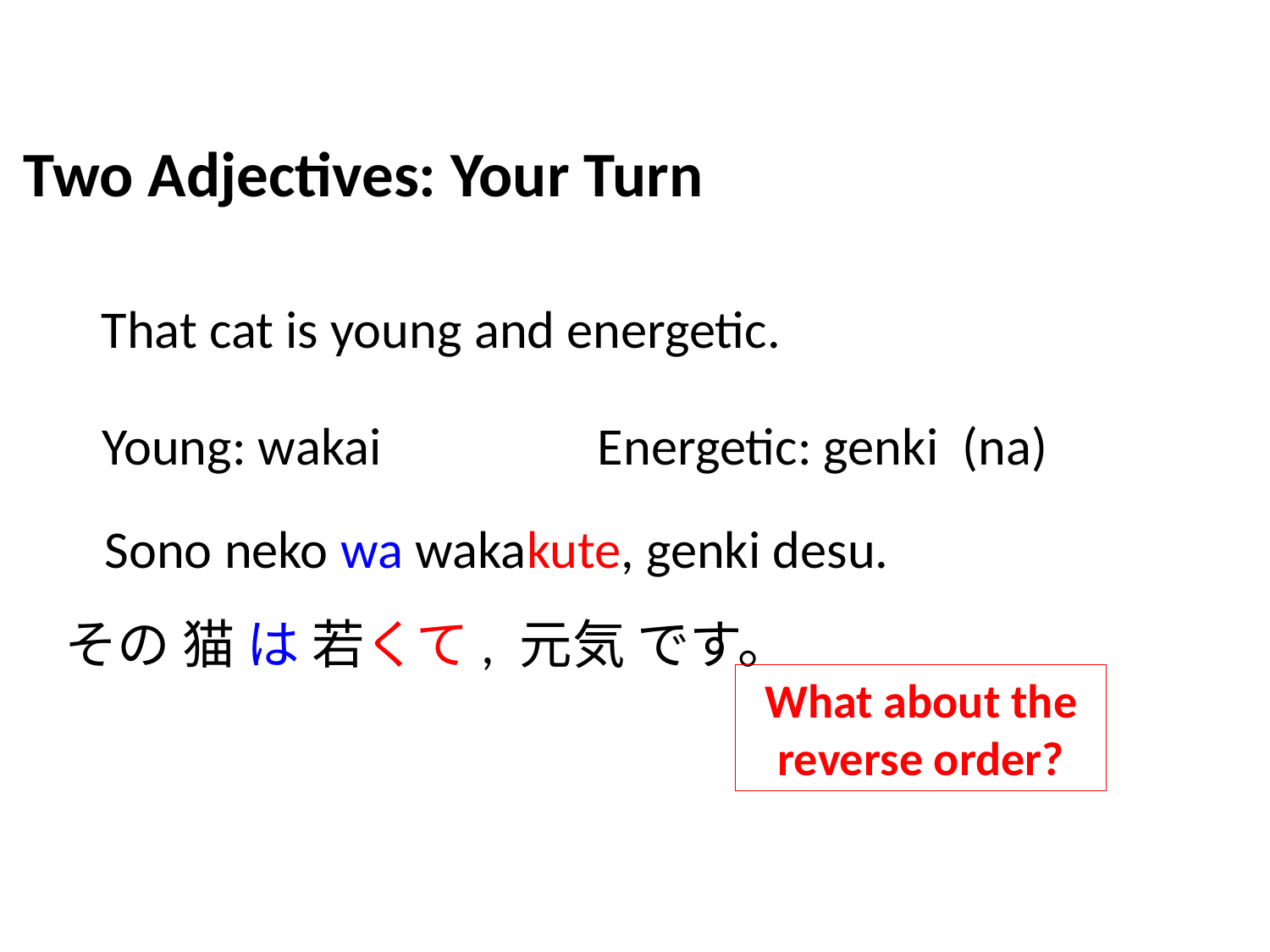

Two Adjectives: Your Turn
That cat is young and energetic.
Young: wakai                  Energetic: genki  (na)
Sono neko wa wakakute, genki desu.
その 猫 は 若くて, 元気 です。
What about the reverse order?